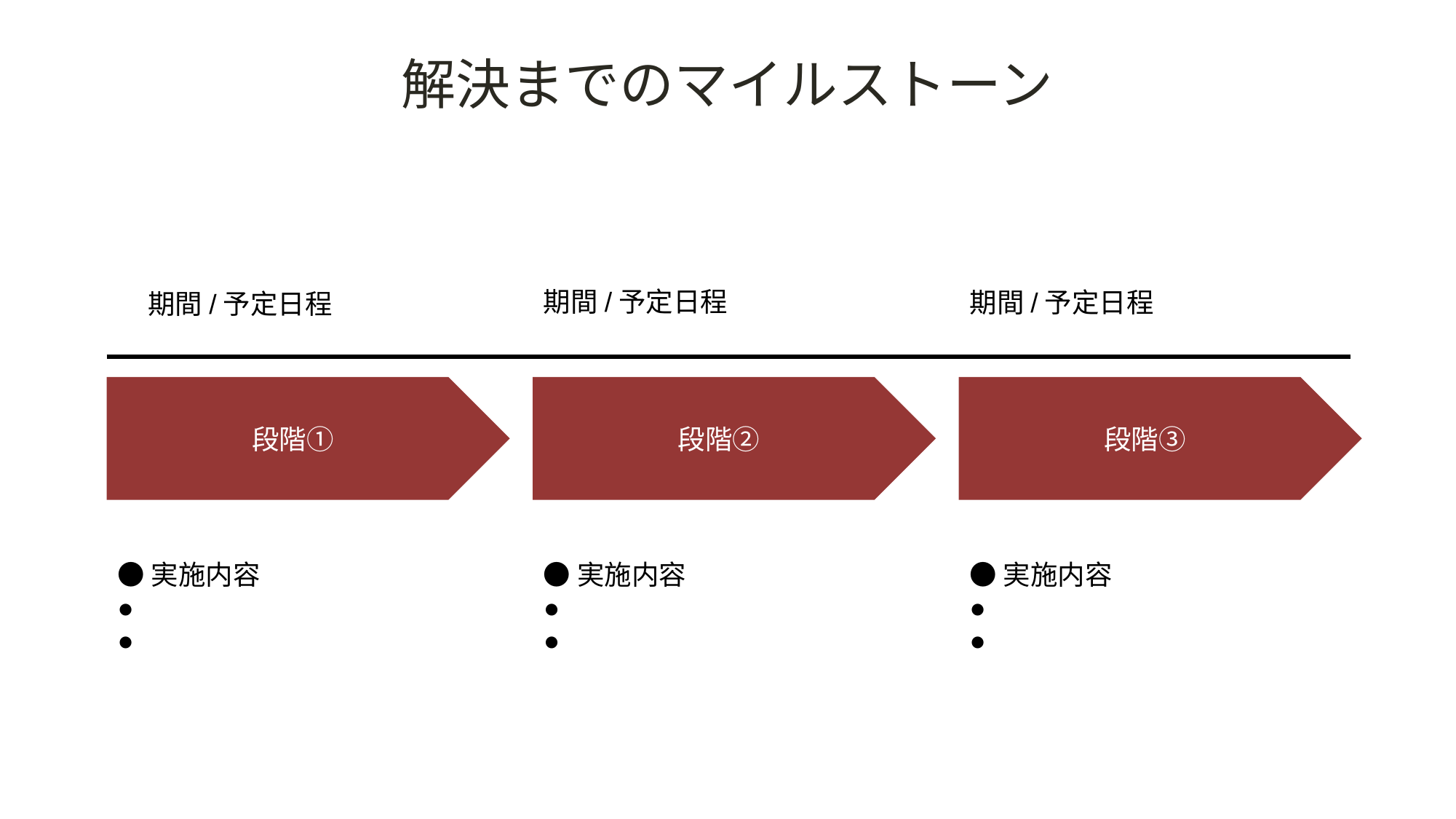

解決までのマイルストーン
期間/予定日程
期間/予定日程
期間/予定日程
段階①
段階②
段階③
●実施内容
●
●
●実施内容
●
●
●実施内容
●
●